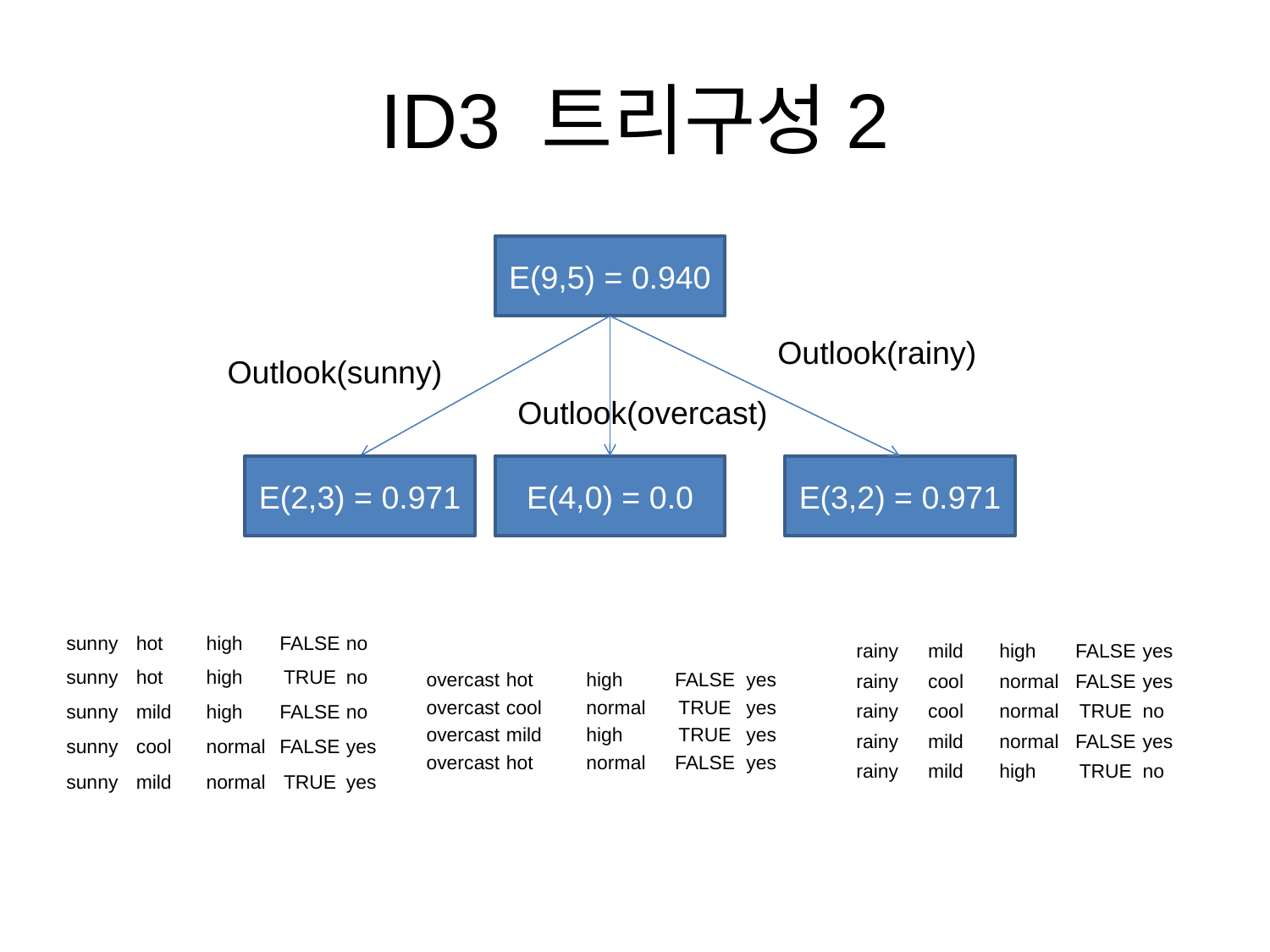

# ID3 트리구성2
E(9,5) = 0.940
Outlook(rainy)
Outlook(sunny)
Outlook(overcast)
E(2,3) = 0.971
E(4,0) = 0.0
E(3,2) = 0.971
| sunny | hot | high | FALSE | no |
| --- | --- | --- | --- | --- |
| sunny | hot | high | TRUE | no |
| sunny | mild | high | FALSE | no |
| sunny | cool | normal | FALSE | yes |
| sunny | mild | normal | TRUE | yes |
| rainy | mild | high | FALSE | yes |
| --- | --- | --- | --- | --- |
| rainy | cool | normal | FALSE | yes |
| rainy | cool | normal | TRUE | no |
| rainy | mild | normal | FALSE | yes |
| rainy | mild | high | TRUE | no |
| overcast | hot | high | FALSE | yes |
| --- | --- | --- | --- | --- |
| overcast | cool | normal | TRUE | yes |
| overcast | mild | high | TRUE | yes |
| overcast | hot | normal | FALSE | yes |